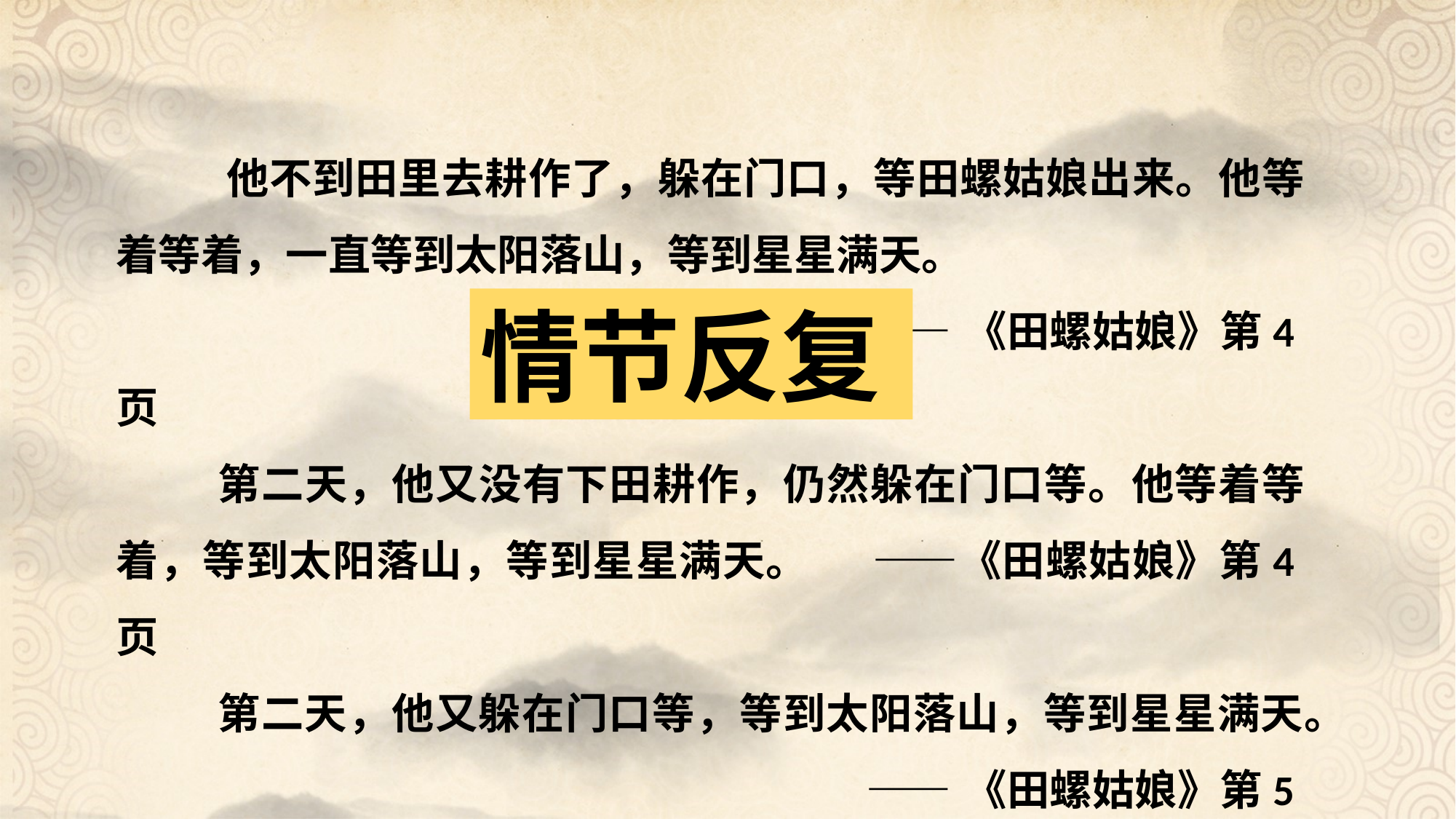

他不到田里去耕作了，躲在门口，等田螺姑娘出来。他等着等着，一直等到太阳落山，等到星星满天。
                                                                         ——《田螺姑娘》第4页
     第二天，他又没有下田耕作，仍然躲在门口等。他等着等着，等到太阳落山，等到星星满天。      ——《田螺姑娘》第4页
     第二天，他又躲在门口等，等到太阳落山，等到星星满天。
                                                                         ——《田螺姑娘》第5页

情节反复